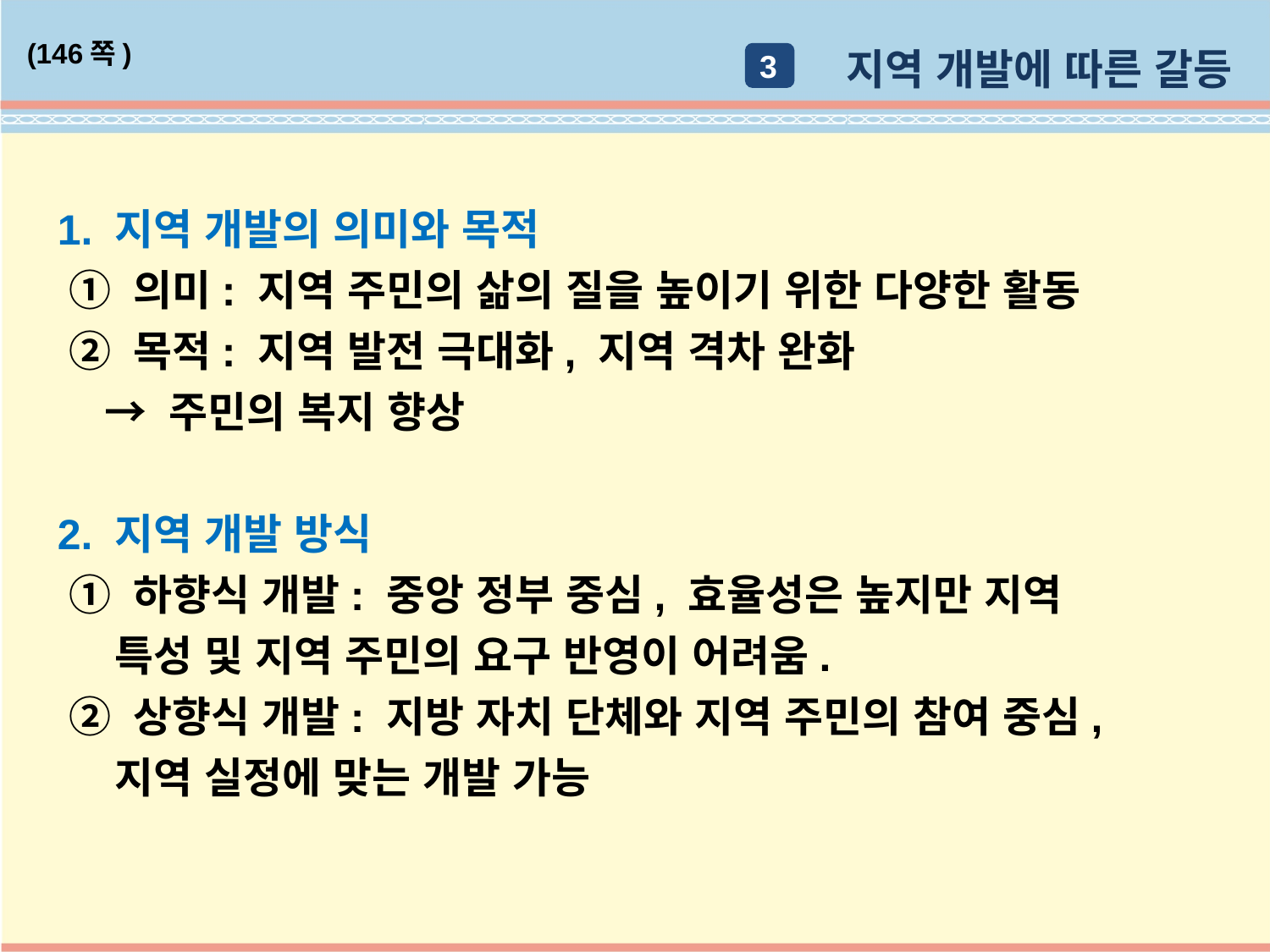

지역 개발에 따른 갈등
(146쪽)
3
1. 지역 개발의 의미와 목적
 ① 의미: 지역 주민의 삶의 질을 높이기 위한 다양한 활동
 ② 목적: 지역 발전 극대화, 지역 격차 완화
    → 주민의 복지 향상

2. 지역 개발 방식
 ① 하향식 개발: 중앙 정부 중심, 효율성은 높지만 지역
    특성 및 지역 주민의 요구 반영이 어려움.
 ② 상향식 개발: 지방 자치 단체와 지역 주민의 참여 중심,
    지역 실정에 맞는 개발 가능